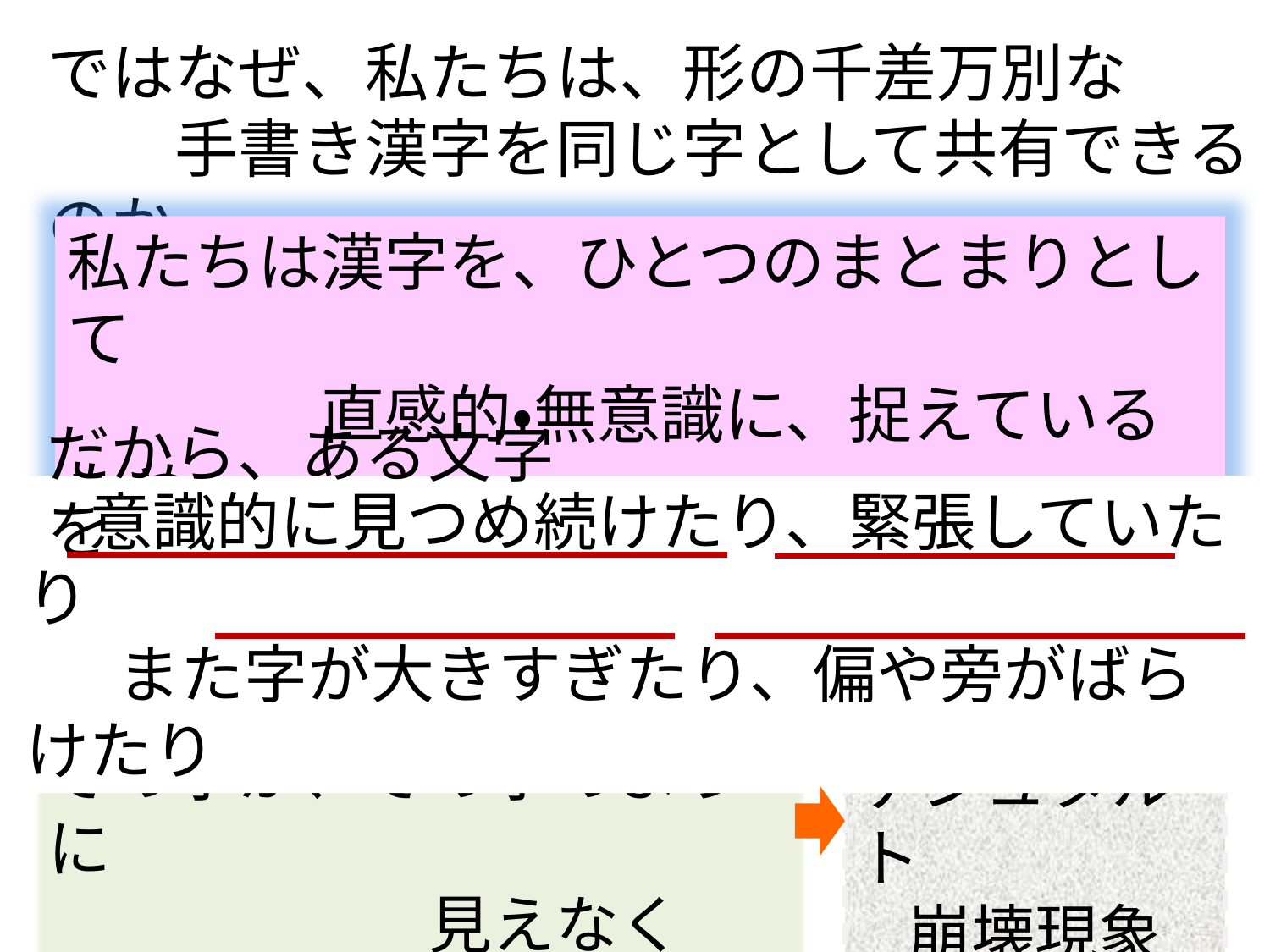

ではなぜ、私たちは、形の千差万別な
　　手書き漢字を同じ字として共有できるのか
私たちは漢字を、ひとつのまとまりとして
　　　　直感的・無意識に、捉えているため
だから、ある文字を
　意識的に見つめ続けたり、緊張していたり
　　また字が大きすぎたり、偏や旁がばらけたり
していると
その字が、その字のように
　　　　　　見えなくなってくる
ゲシュタルト
崩壊現象